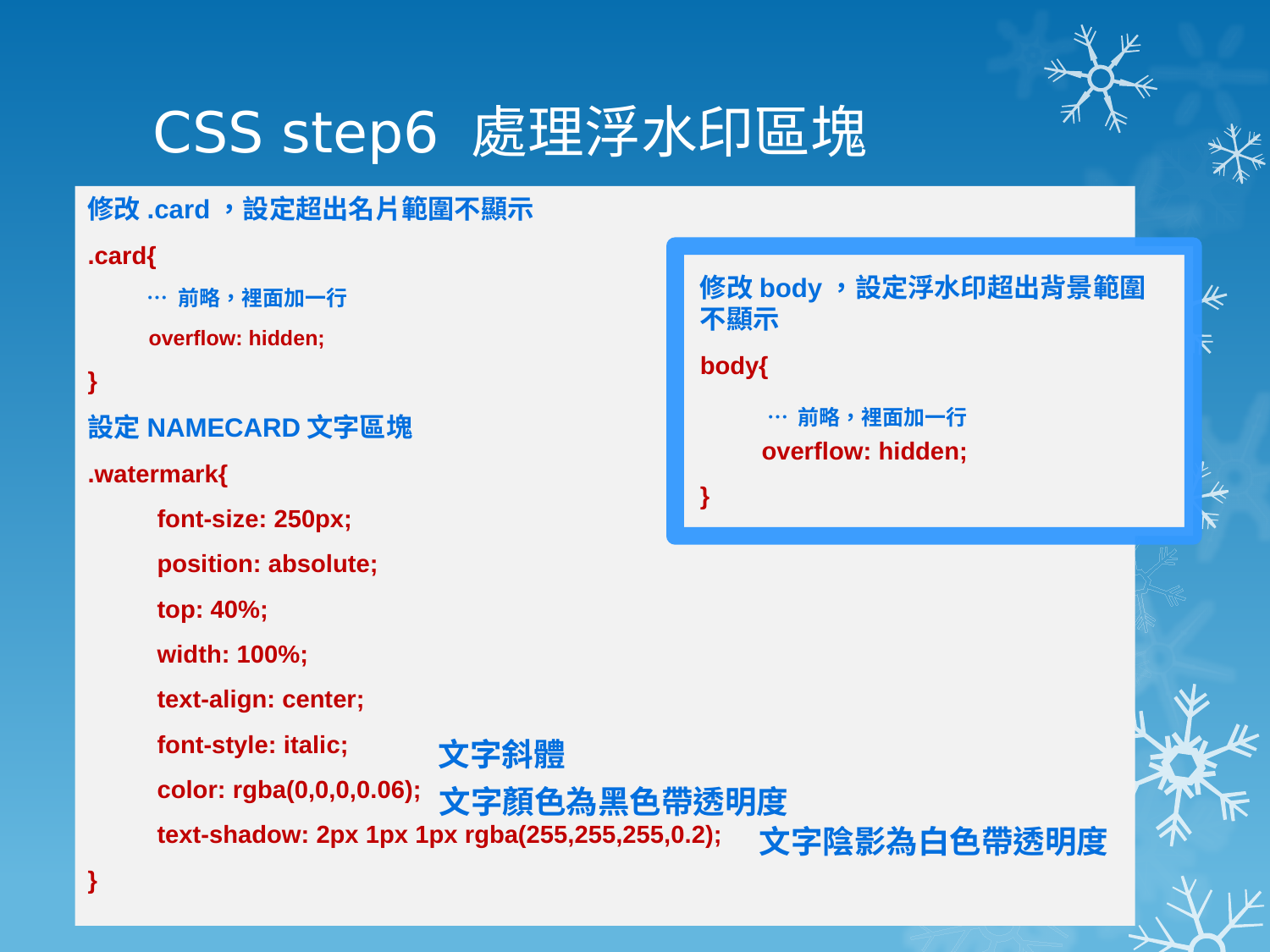

# CSS step6 處理浮水印區塊
修改.card，設定超出名片範圍不顯示
.card{

 overflow: hidden;
}
設定NAMECARD文字區塊
.watermark{
  font-size: 250px;
  position: absolute;
  top: 40%;
  width: 100%;
  text-align: center;
  font-style: italic;
  color: rgba(0,0,0,0.06);
  text-shadow: 2px 1px 1px rgba(255,255,255,0.2);
}
修改body，設定浮水印超出背景範圍
不顯示
body{

 overflow: hidden;
}
… 前略，裡面加一行
… 前略，裡面加一行
文字斜體
文字顏色為黑色帶透明度
文字陰影為白色帶透明度